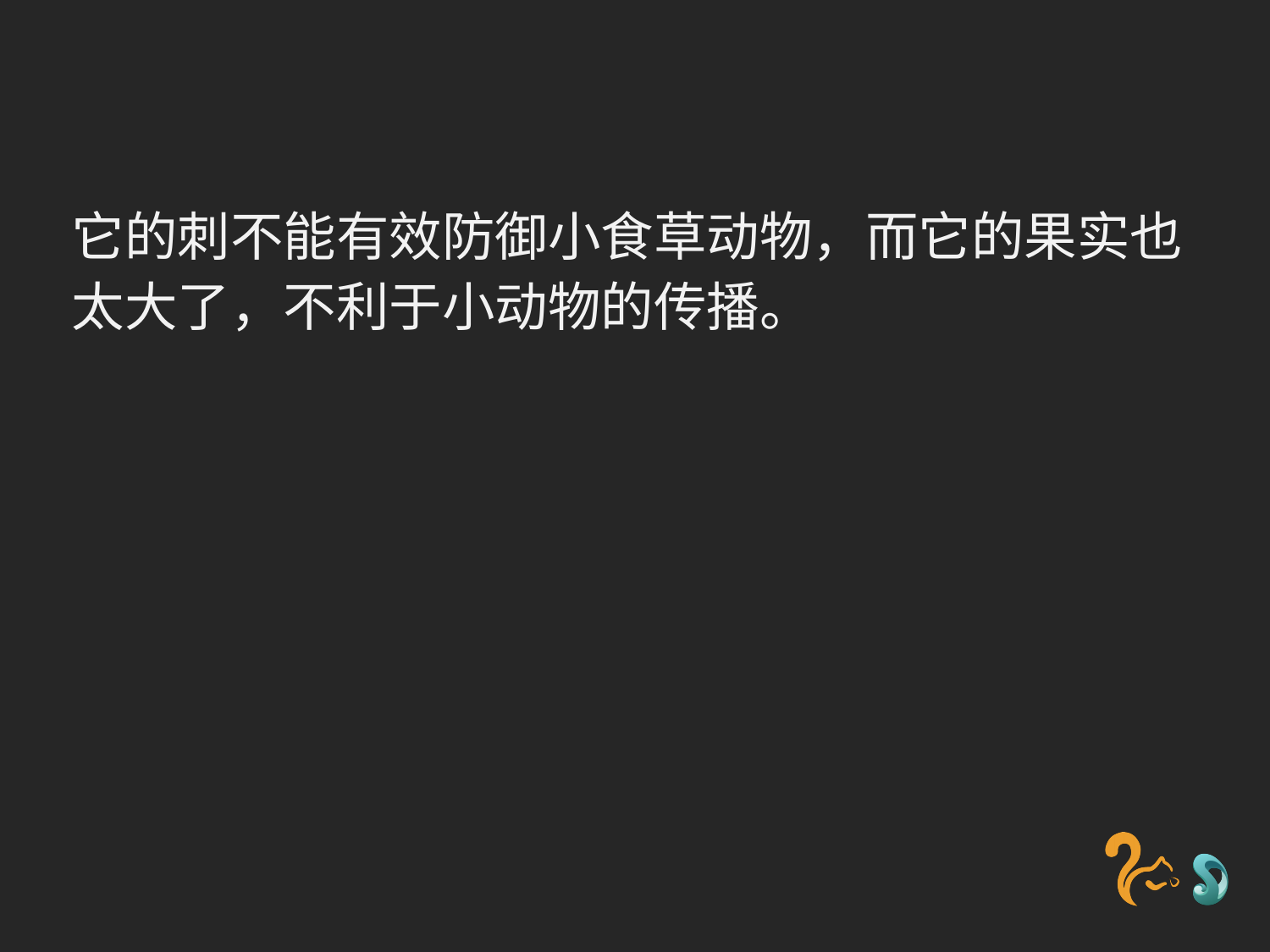

#
它的刺不能有效防御小食草动物，而它的果实也太大了，不利于小动物的传播。